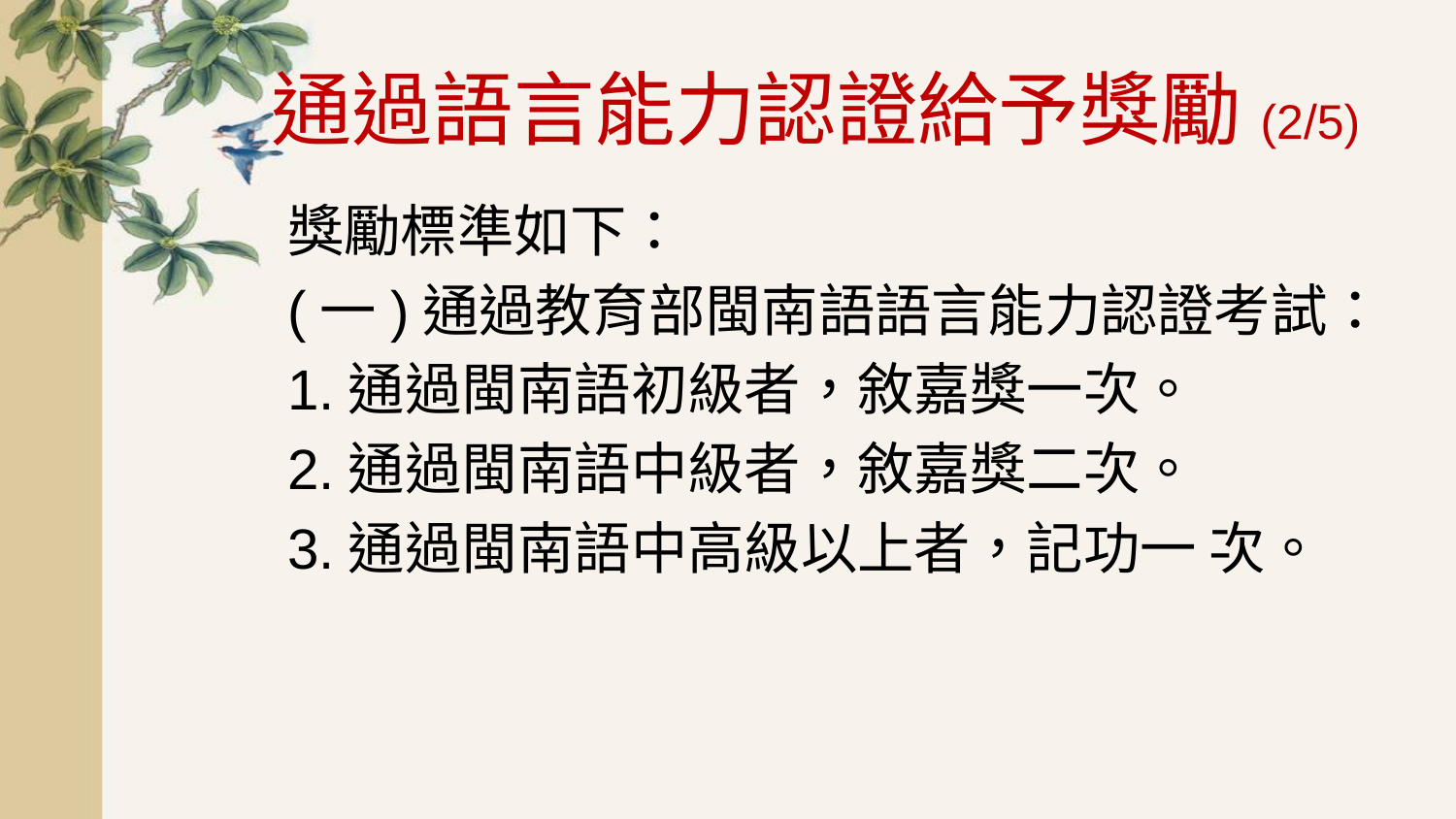

# 通過語言能力認證給予獎勵(2/5)
獎勵標準如下：
(一)通過教育部閩南語語言能力認證考試：
1.通過閩南語初級者，敘嘉獎一次。
2.通過閩南語中級者，敘嘉獎二次。
3.通過閩南語中高級以上者，記功一 次。